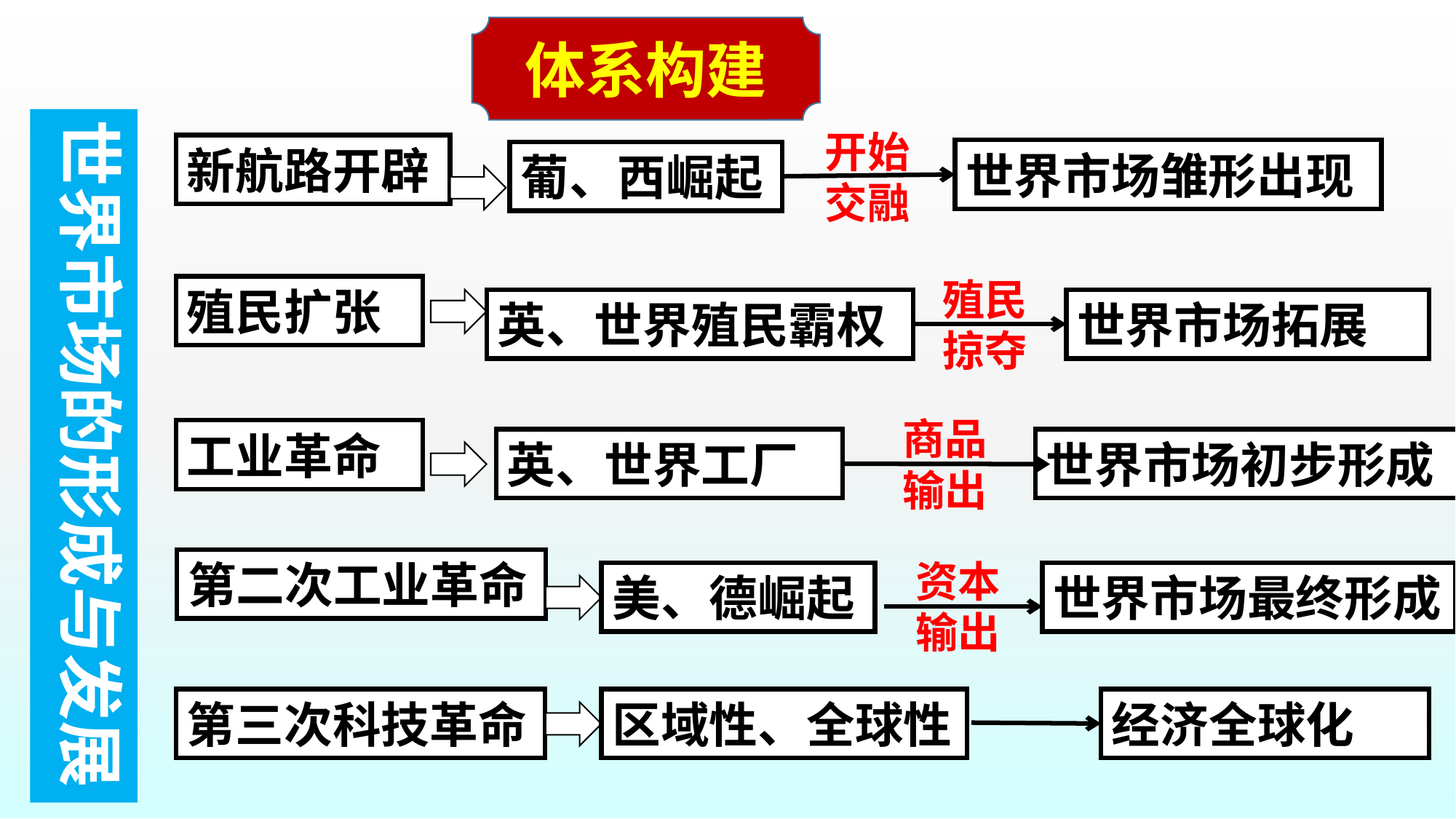

体系构建
世界市场的形成与发展
开始交融
新航路开辟
世界市场雏形出现
葡、西崛起

殖民掠夺
殖民扩张

英、世界殖民霸权
世界市场拓展
商品输出
工业革命
英、世界工厂
世界市场初步形成

第二次工业革命
资本输出
美、德崛起
世界市场最终形成

第三次科技革命
区域性、全球性
经济全球化